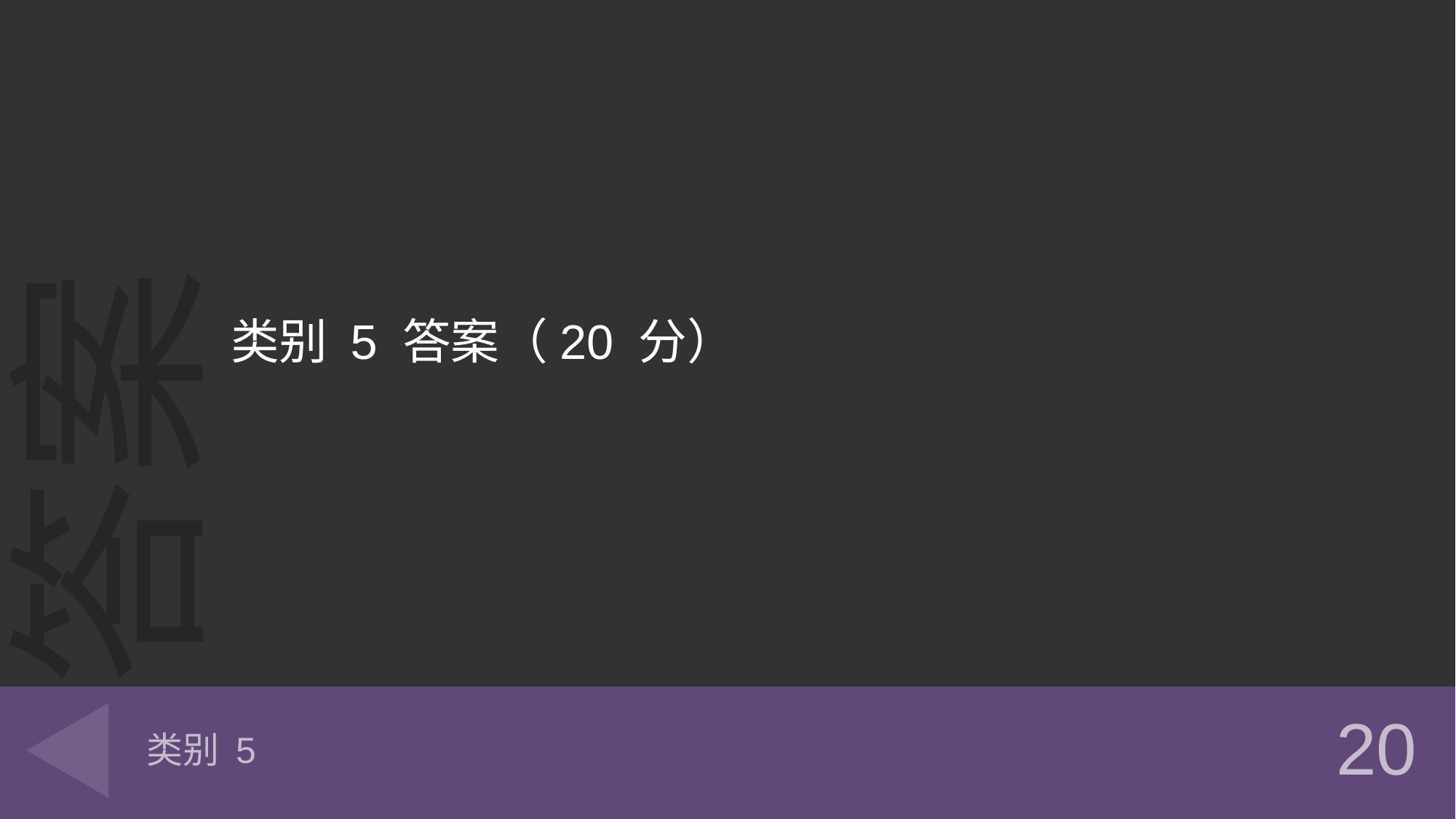

类别 5 答案（20 分）
# 类别 5
20